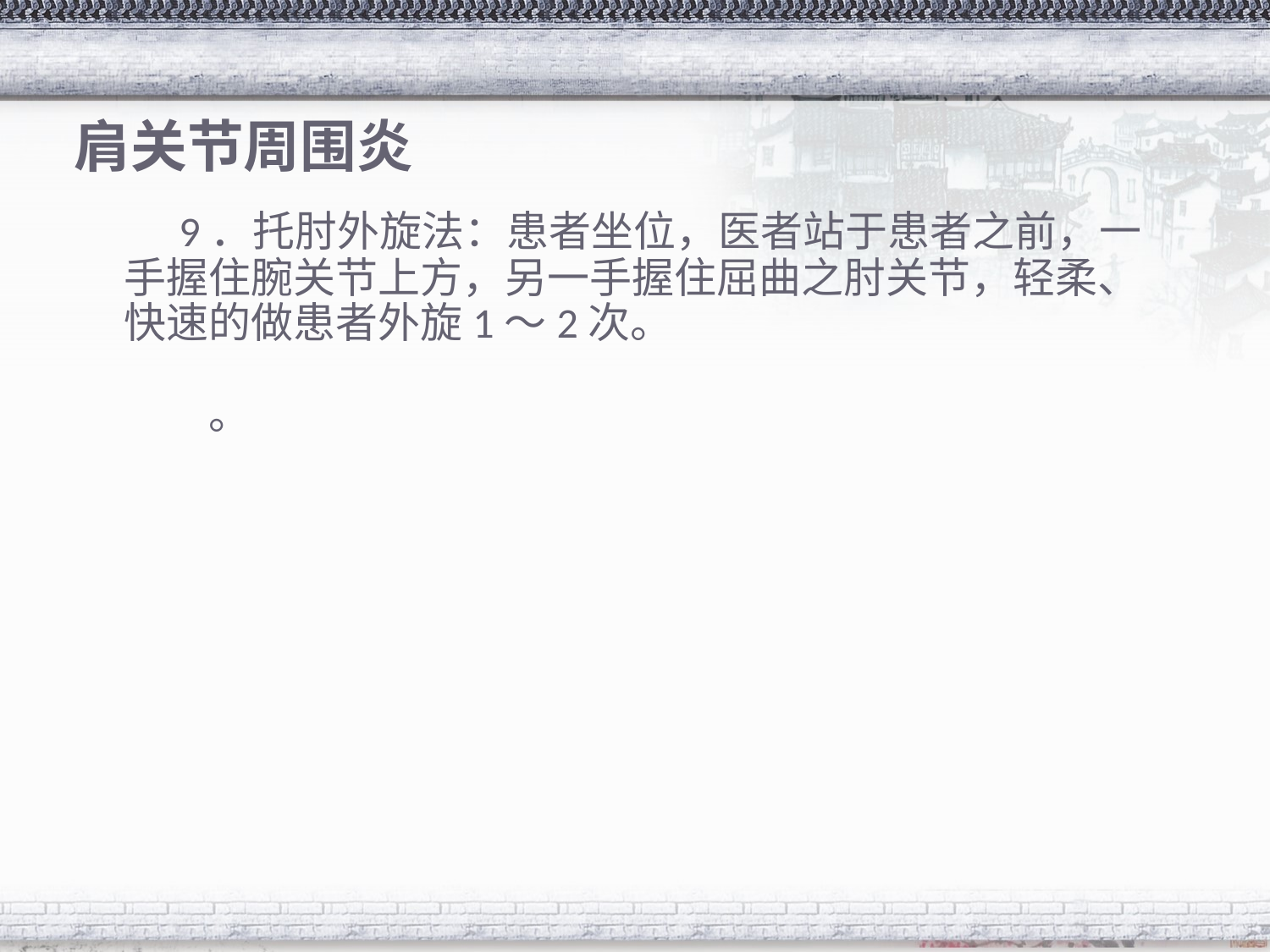

# 肩关节周围炎
           9．托肘外旋法：患者坐位，医者站于患者之前，一手握住腕关节上方，另一手握住屈曲之肘关节，轻柔、快速的做患者外旋1～2次。
　　
　　。